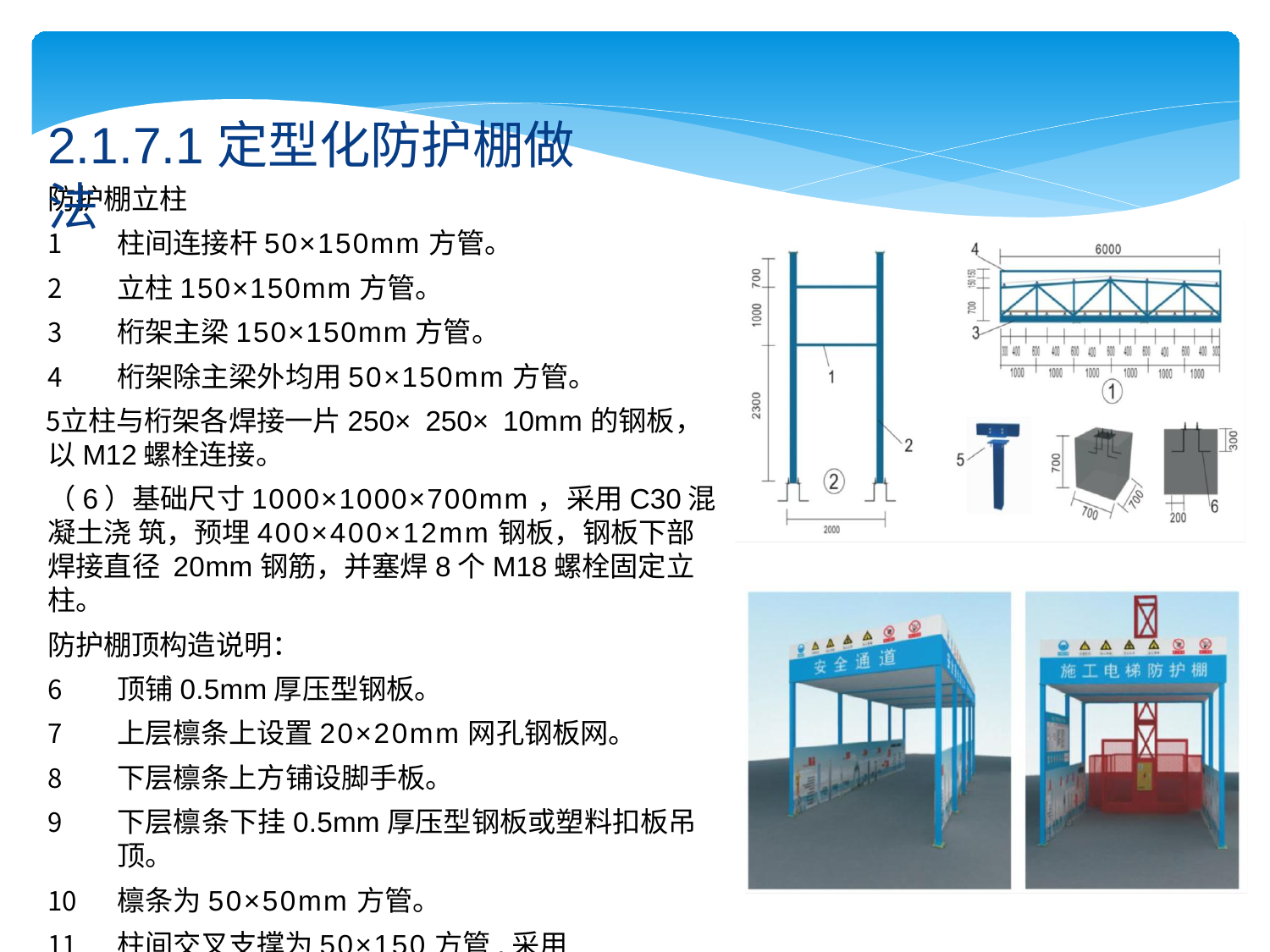

# 2.1.7.1定型化防护棚做法

防护棚立柱
柱间连接杆50×150mm方管。
立柱150×150mm方管。
桁架主梁150×150mm方管。
桁架除主梁外均用50×150mm方管。
立柱与桁架各焊接一片250×250×10mm的钢板， 以M12螺栓连接。
（6）基础尺寸1000×1000×700mm，采用C30混凝土浇 筑，预埋400×400×12mm钢板，钢板下部焊接直径 20mm钢筋，并塞焊8个M18螺栓固定立柱。
防护棚顶构造说明：
顶铺0.5mm厚压型钢板。
上层檩条上设置20×20mm网孔钢板网。
下层檩条上方铺设脚手板。
下层檩条下挂0.5mm厚压型钢板或塑料扣板吊顶。
檩条为50×50mm方管。
柱间交叉支撑为50×150方管,采用
150×250×10mm耳板连接，M12螺栓固定。